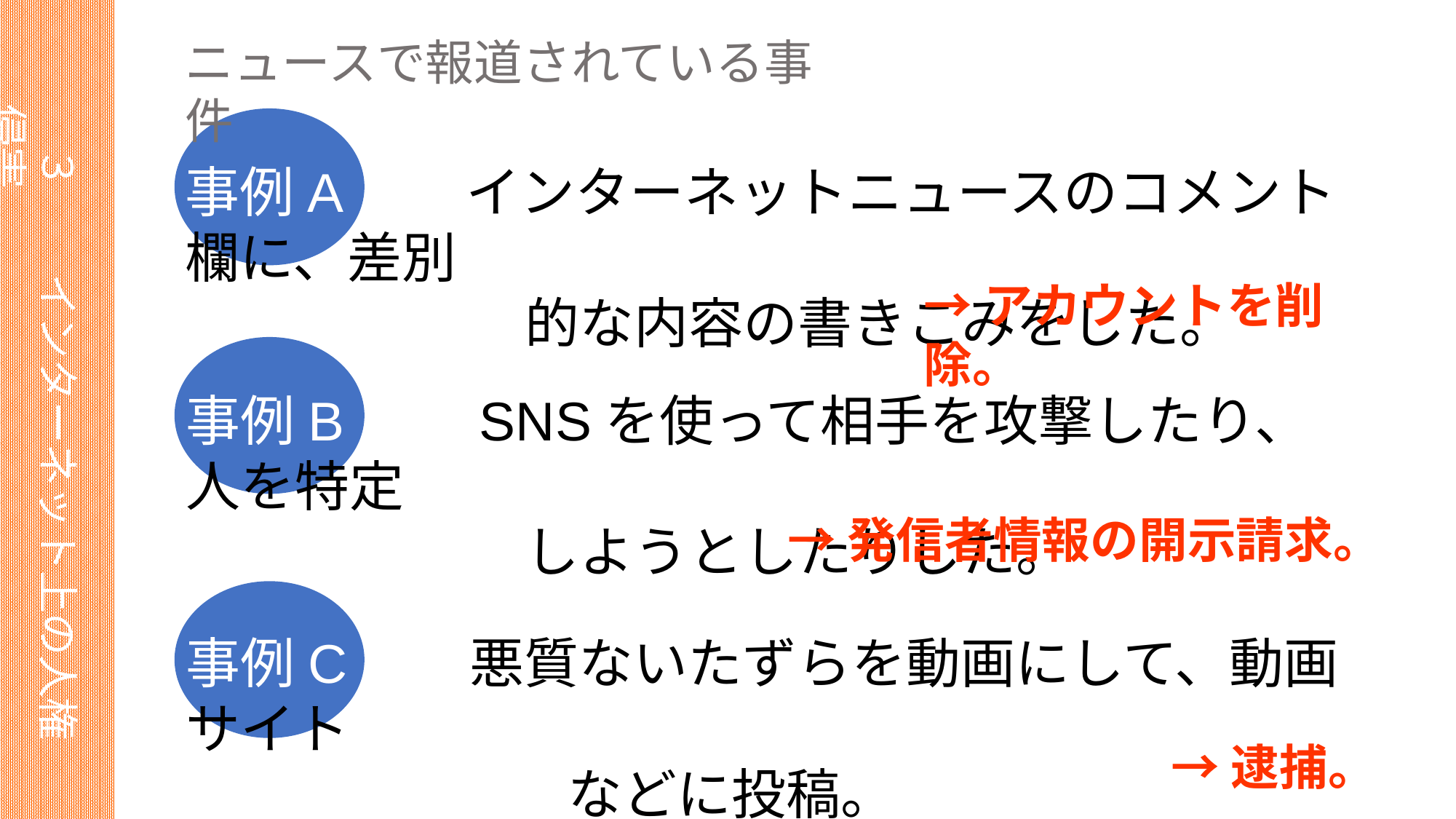

ニュースで報道されている事件
　３　　インターネット上の人権侵害

事例A：　インターネットニュースのコメント欄に、差別
　　　　　　 的な内容の書きこみをした。
→アカウントを削除。

事例B：　SNSを使って相手を攻撃したり、人を特定
　　　　　　 しようとしたりした。
→発信者情報の開示請求。

事例C：　悪質ないたずらを動画にして、動画サイト
　　　　　　　などに投稿。
→逮捕。